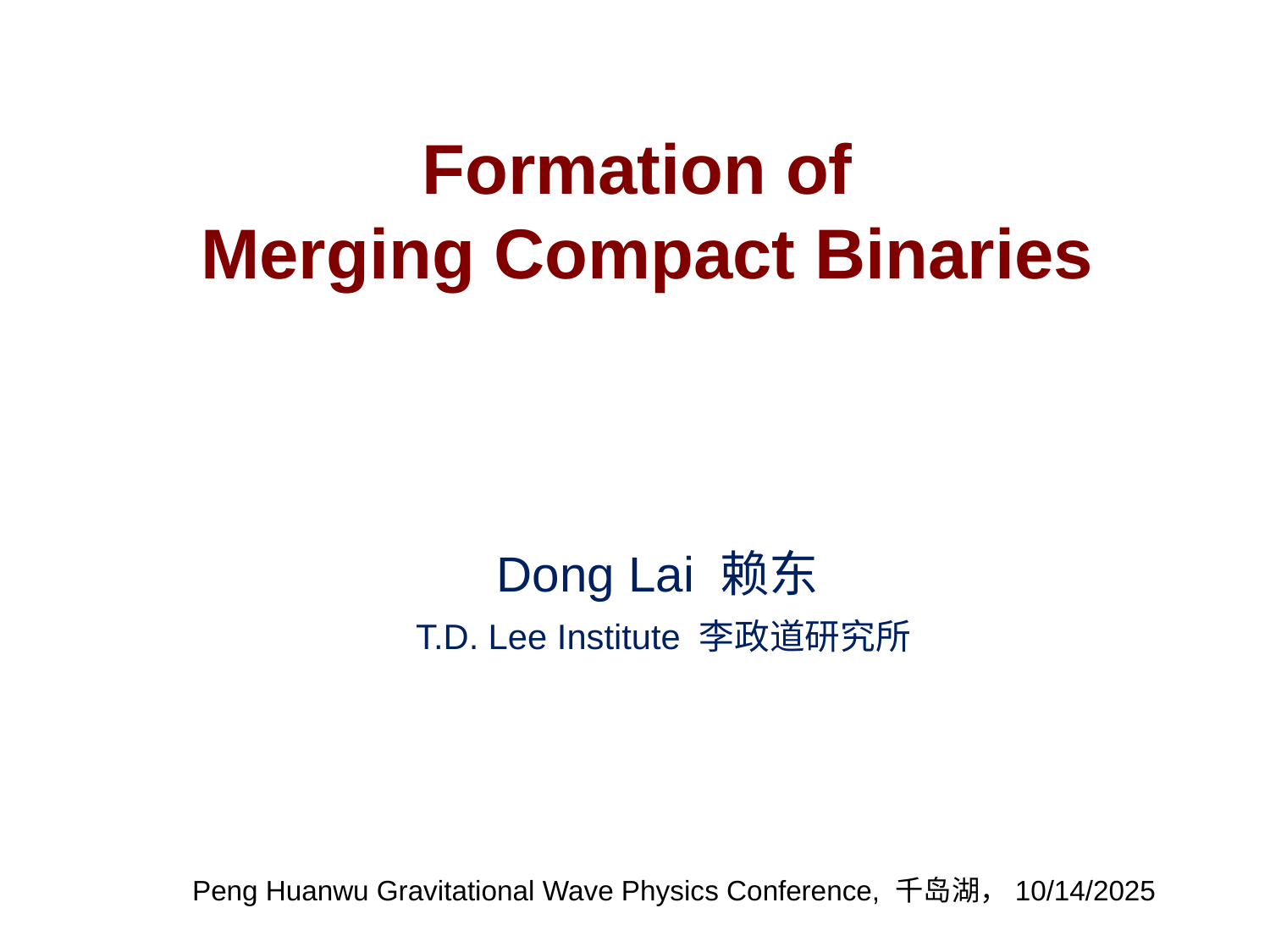

# Formation of Merging Compact Binaries

Dong Lai 赖东
T.D. Lee Institute 李政道研究所

Peng Huanwu Gravitational Wave Physics Conference, 千岛湖，10/14/2025